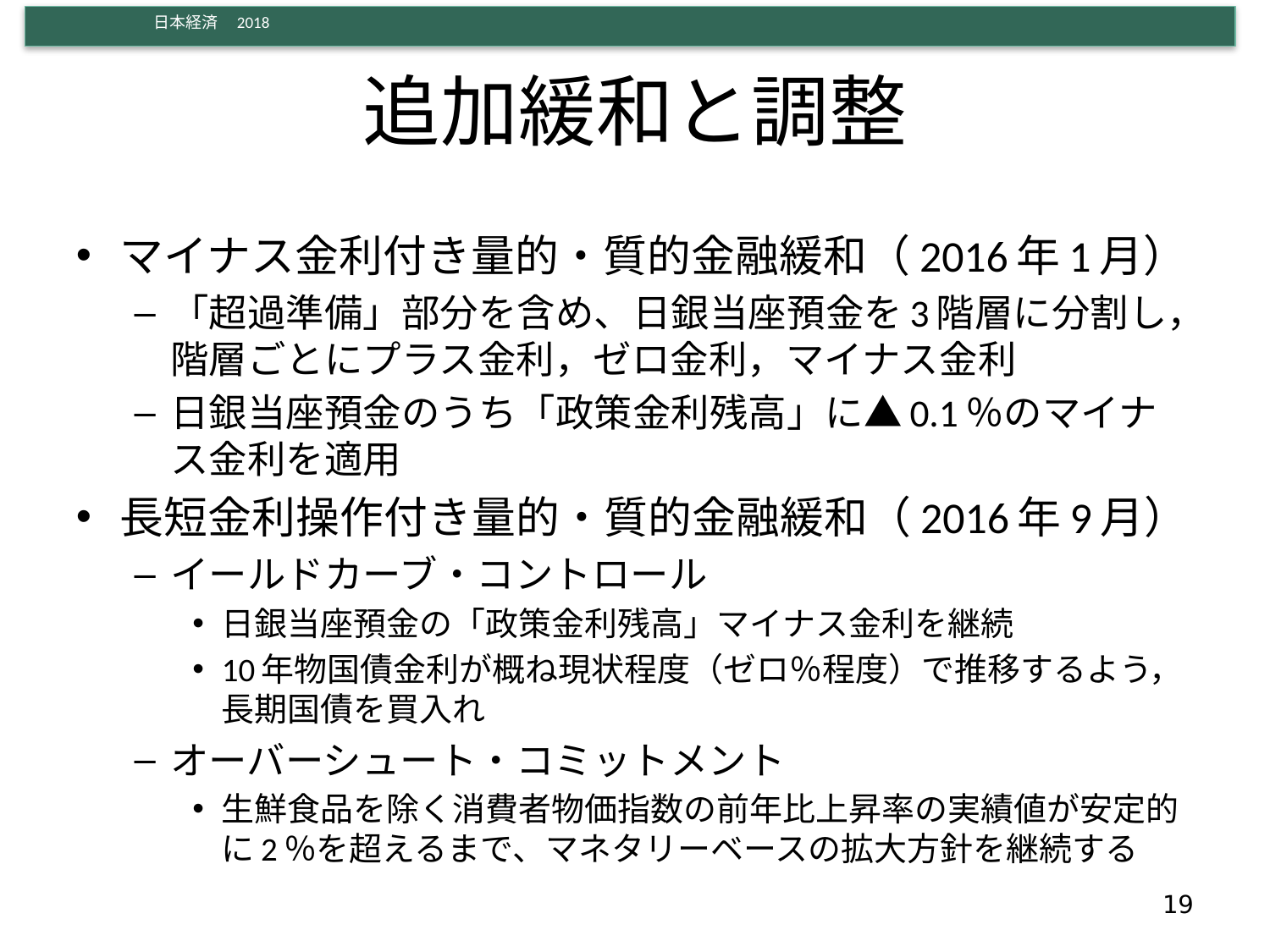

# 追加緩和と調整
マイナス金利付き量的・質的金融緩和（2016年1月）
「超過準備」部分を含め、日銀当座預金を3階層に分割し，階層ごとにプラス金利，ゼロ金利，マイナス金利
日銀当座預金のうち「政策金利残高」に▲0.1％のマイナス金利を適用
長短金利操作付き量的・質的金融緩和（2016年9月）
イールドカーブ・コントロール
日銀当座預金の「政策金利残高」マイナス金利を継続
10年物国債金利が概ね現状程度（ゼロ％程度）で推移するよう，長期国債を買入れ
オーバーシュート・コミットメント
生鮮食品を除く消費者物価指数の前年比上昇率の実績値が安定的に2％を超えるまで、マネタリーベースの拡大方針を継続する
19